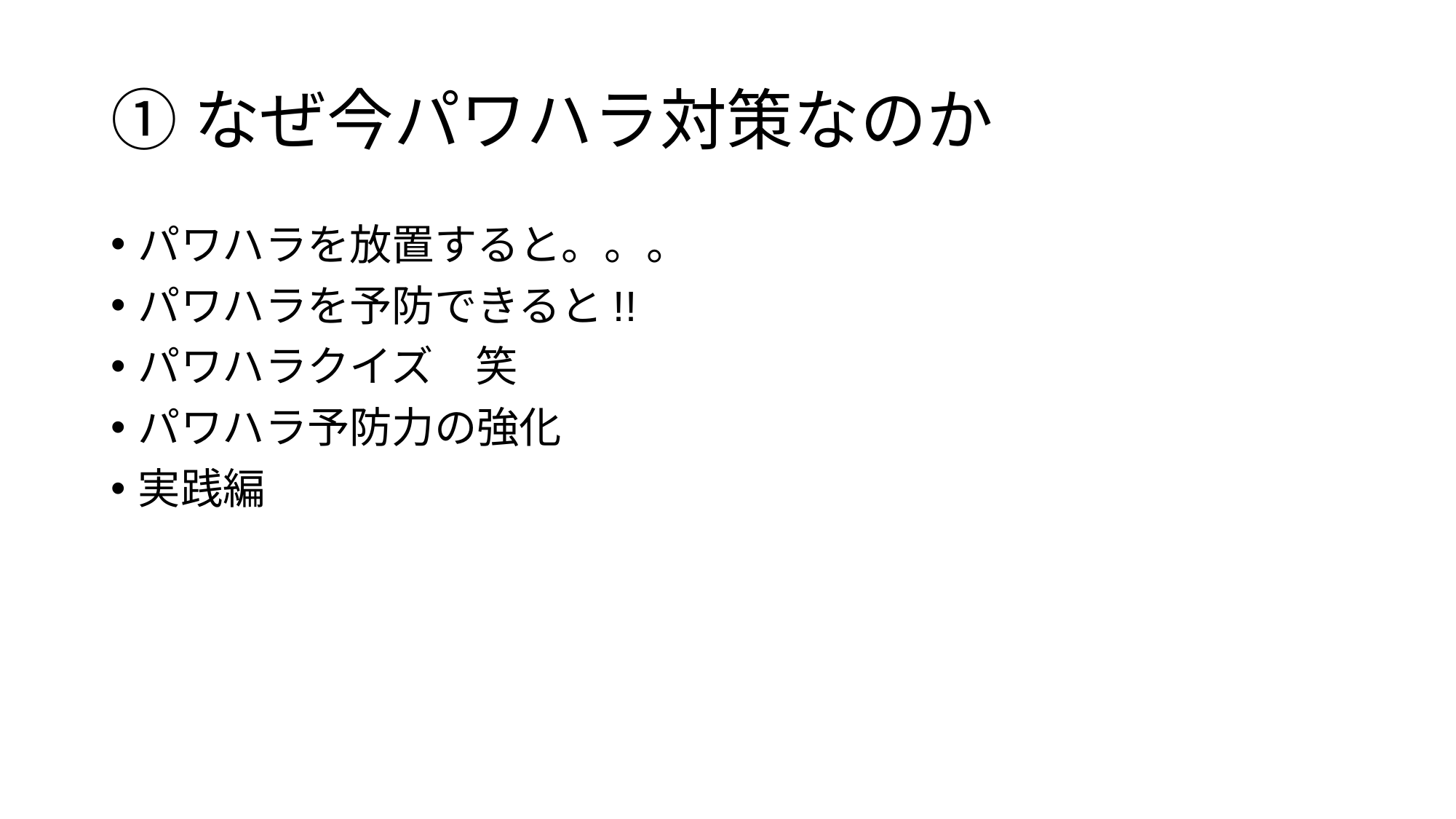

# ①なぜ今パワハラ対策なのか
パワハラを放置すると。。。
パワハラを予防できると!!
パワハラクイズ　笑
パワハラ予防力の強化
実践編